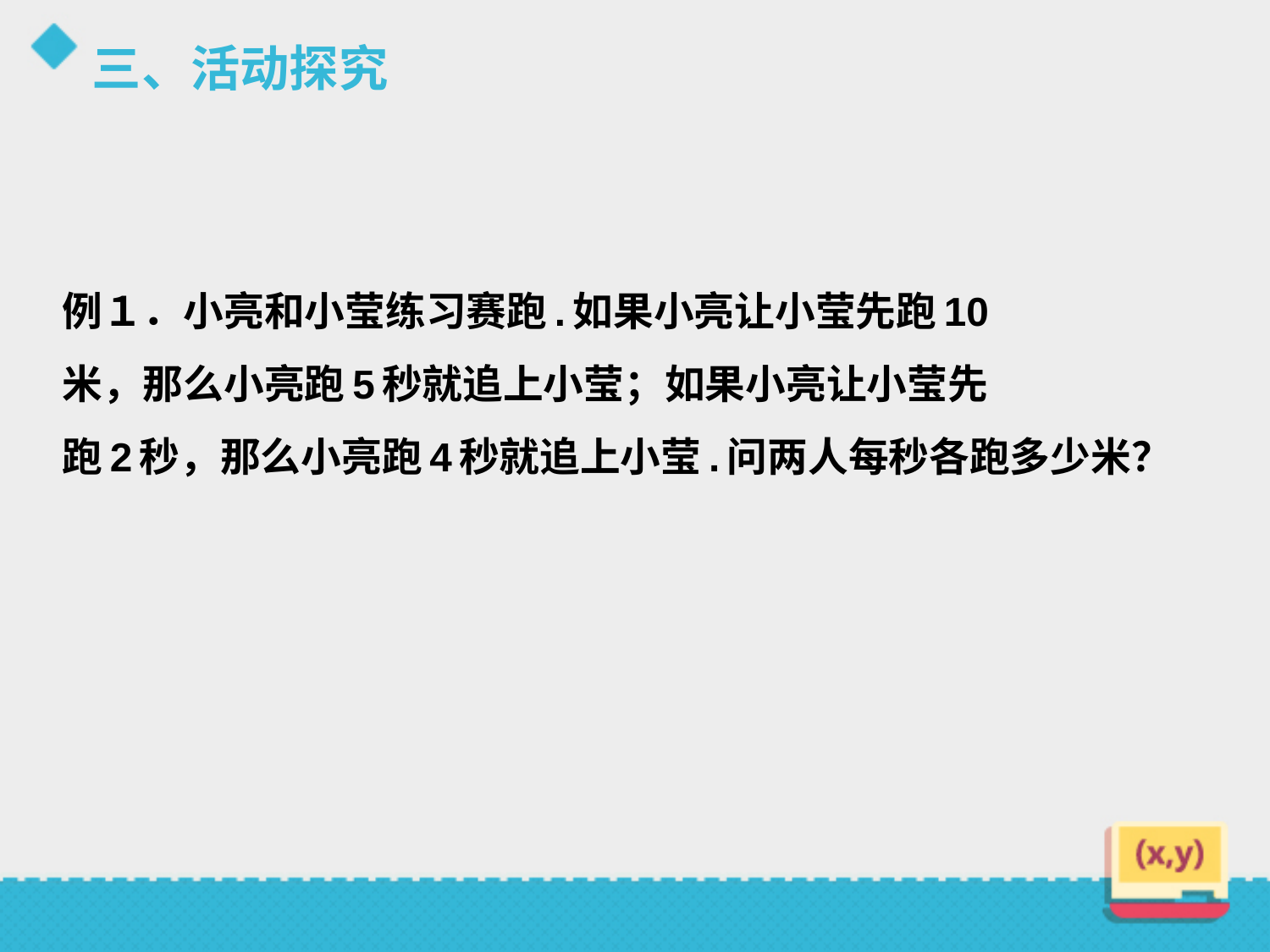

三、活动探究
# 例１．小亮和小莹练习赛跑.如果小亮让小莹先跑10 米，那么小亮跑5秒就追上小莹；如果小亮让小莹先 跑2秒，那么小亮跑4秒就追上小莹.问两人每秒各跑多少米？